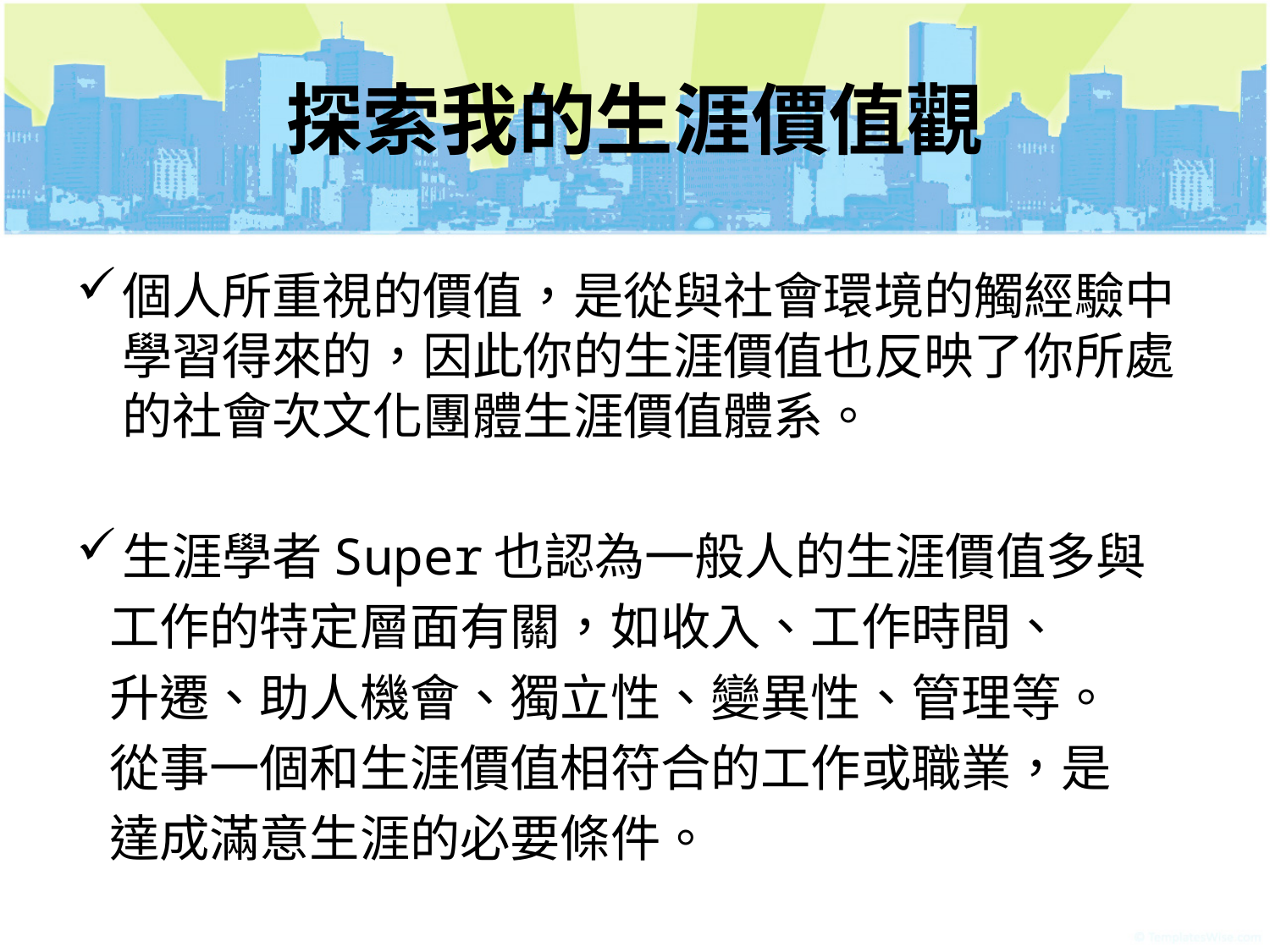

# 探索我的生涯價值觀
個人所重視的價值，是從與社會環境的觸經驗中學習得來的，因此你的生涯價值也反映了你所處的社會次文化團體生涯價值體系。

生涯學者Super也認為一般人的生涯價值多與
  工作的特定層面有關，如收入、工作時間、
  升遷、助人機會、獨立性、變異性、管理等。
  從事一個和生涯價值相符合的工作或職業，是
  達成滿意生涯的必要條件。